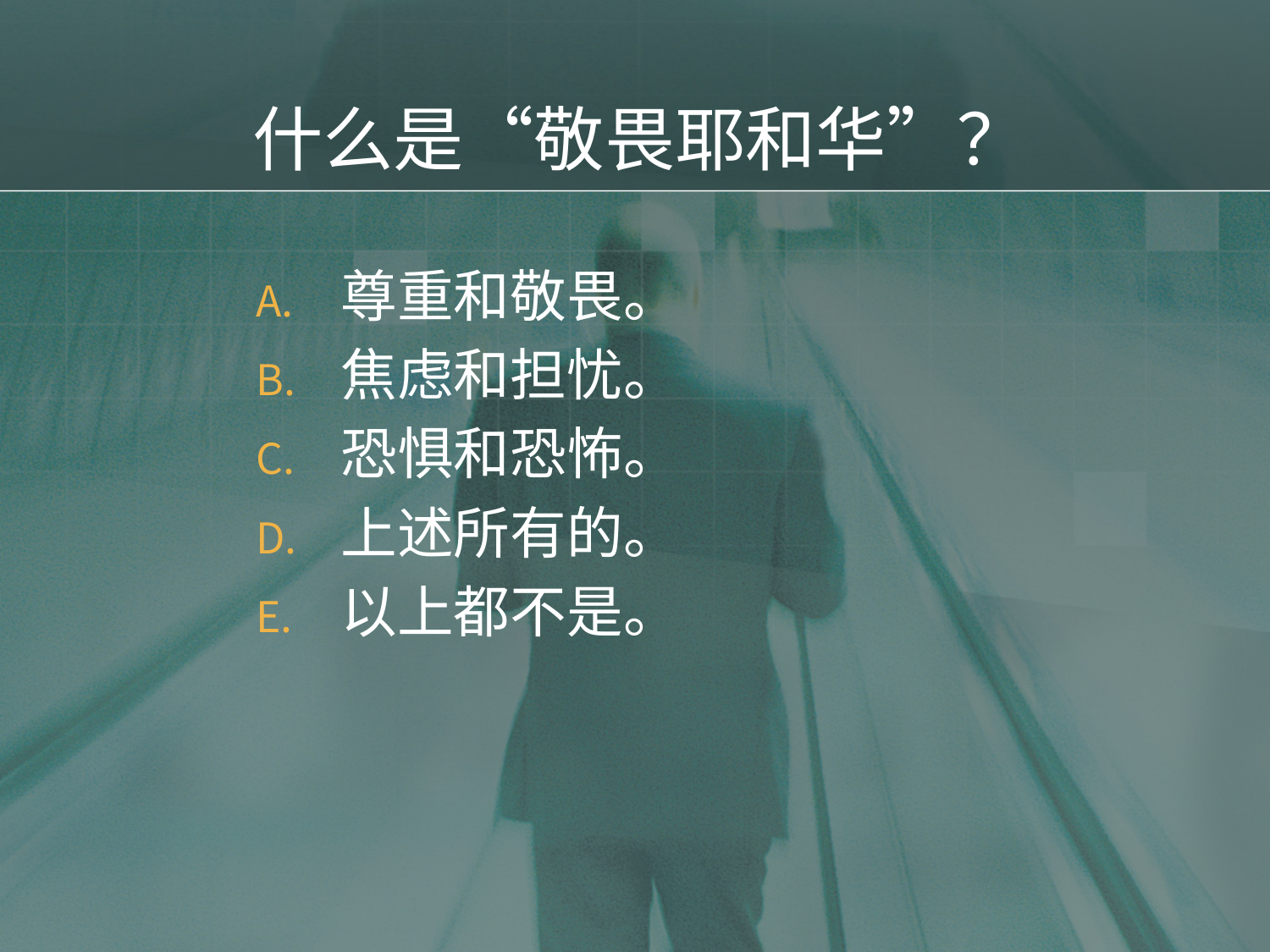

# 什么是“敬畏耶和华”？
尊重和敬畏。
焦虑和担忧。
恐惧和恐怖。
上述所有的。
以上都不是。